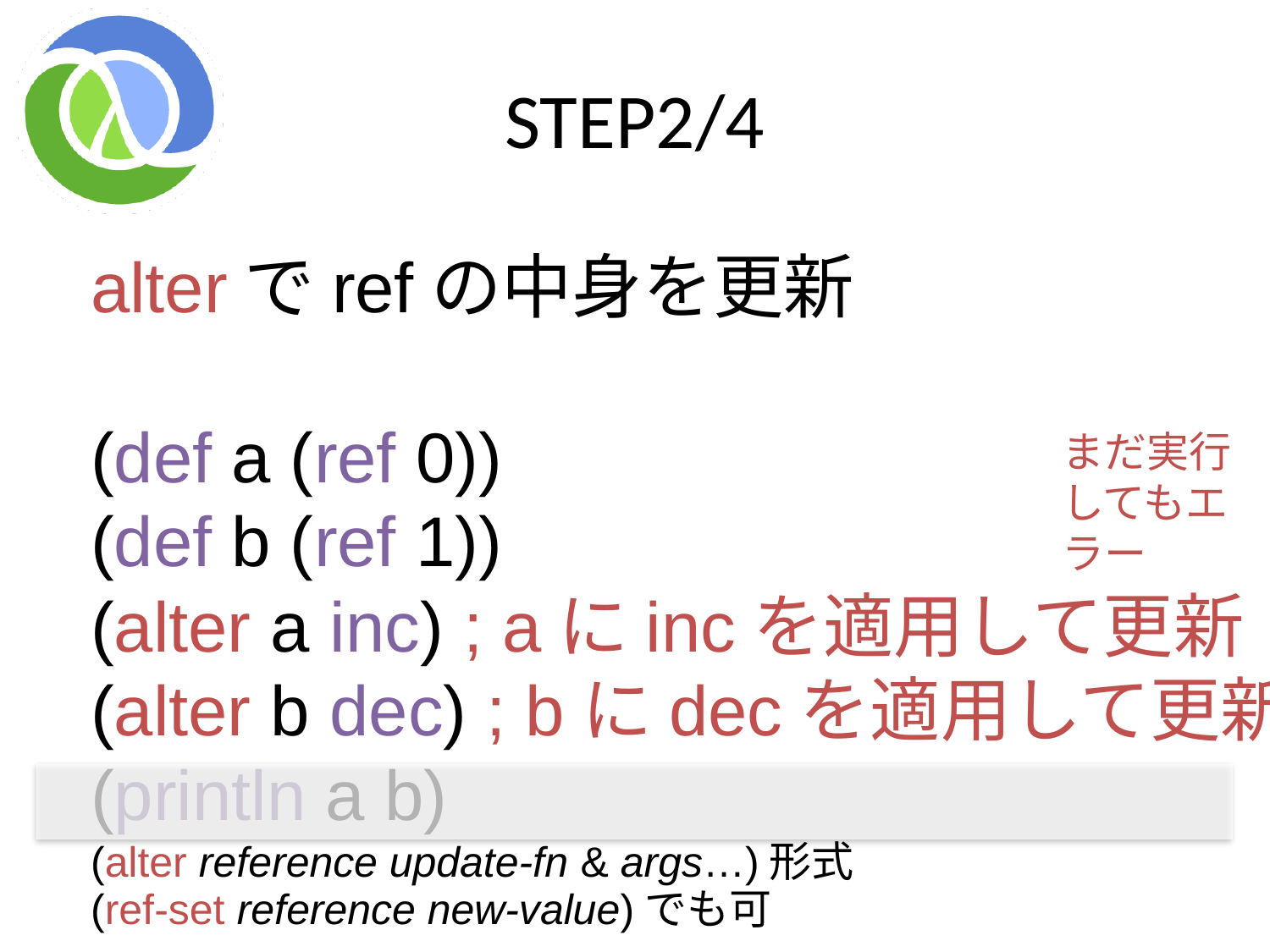

# STEP2/4
alterでrefの中身を更新

(def a (ref 0))
(def b (ref 1))
(alter a inc) ; aにincを適用して更新
(alter b dec) ; bにdecを適用して更新
(println a b)

まだ実行してもエラー

(alter reference update-fn & args…)形式
(ref-set reference new-value)でも可